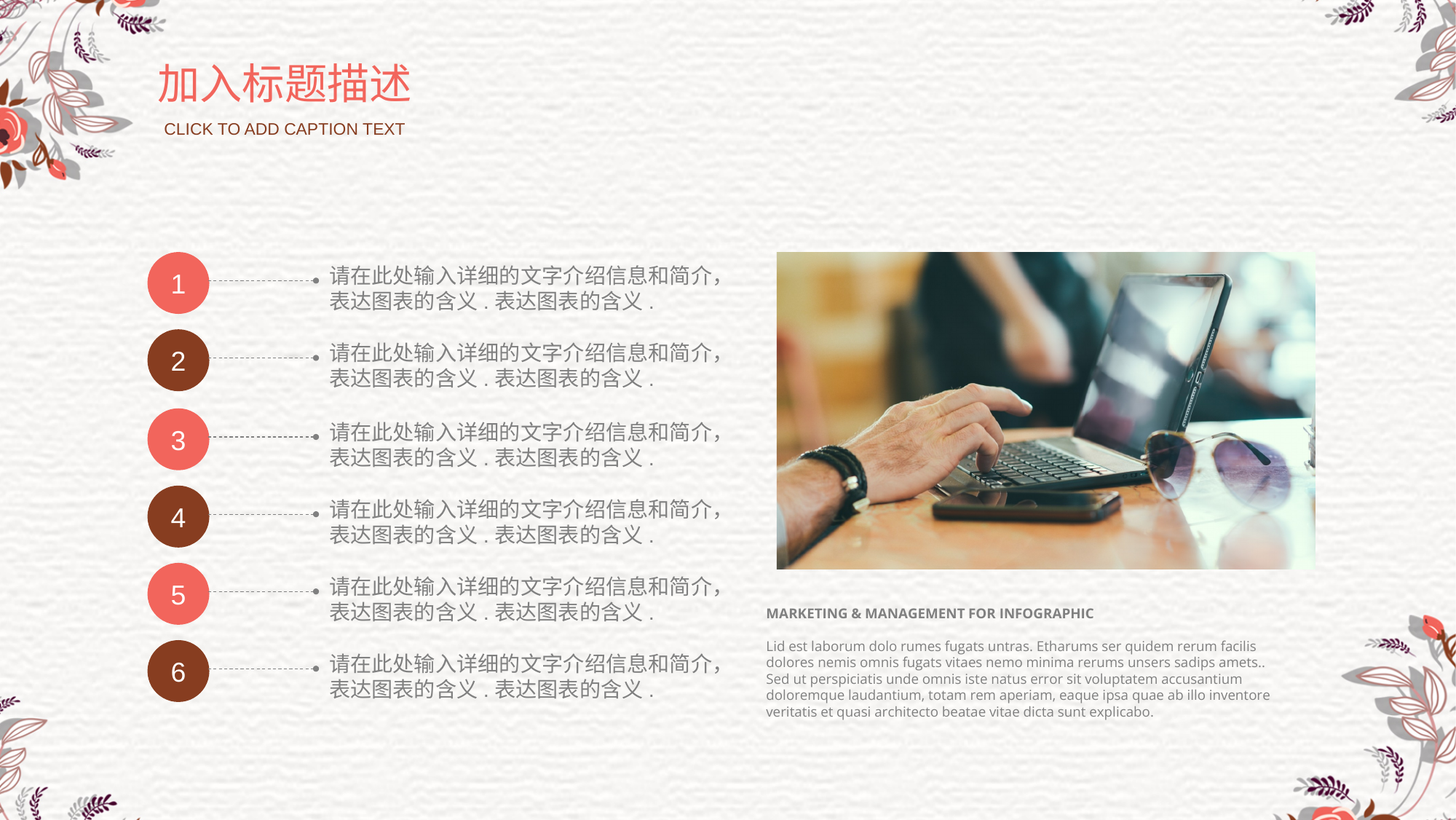

加入标题描述
CLICK TO ADD CAPTION TEXT
1
请在此处输入详细的文字介绍信息和简介，表达图表的含义.表达图表的含义.

2
请在此处输入详细的文字介绍信息和简介，表达图表的含义.表达图表的含义.

3
请在此处输入详细的文字介绍信息和简介，表达图表的含义.表达图表的含义.

4
请在此处输入详细的文字介绍信息和简介，表达图表的含义.表达图表的含义.

5
请在此处输入详细的文字介绍信息和简介，表达图表的含义.表达图表的含义.

6
请在此处输入详细的文字介绍信息和简介，表达图表的含义.表达图表的含义.

MARKETING & MANAGEMENT FOR INFOGRAPHIC

Lid est laborum dolo rumes fugats untras. Etharums ser quidem rerum facilis
dolores nemis omnis fugats vitaes nemo minima rerums unsers sadips amets..
Sed ut perspiciatis unde omnis iste natus error sit voluptatem accusantium
doloremque laudantium, totam rem aperiam, eaque ipsa quae ab illo inventore
veritatis et quasi architecto beatae vitae dicta sunt explicabo.